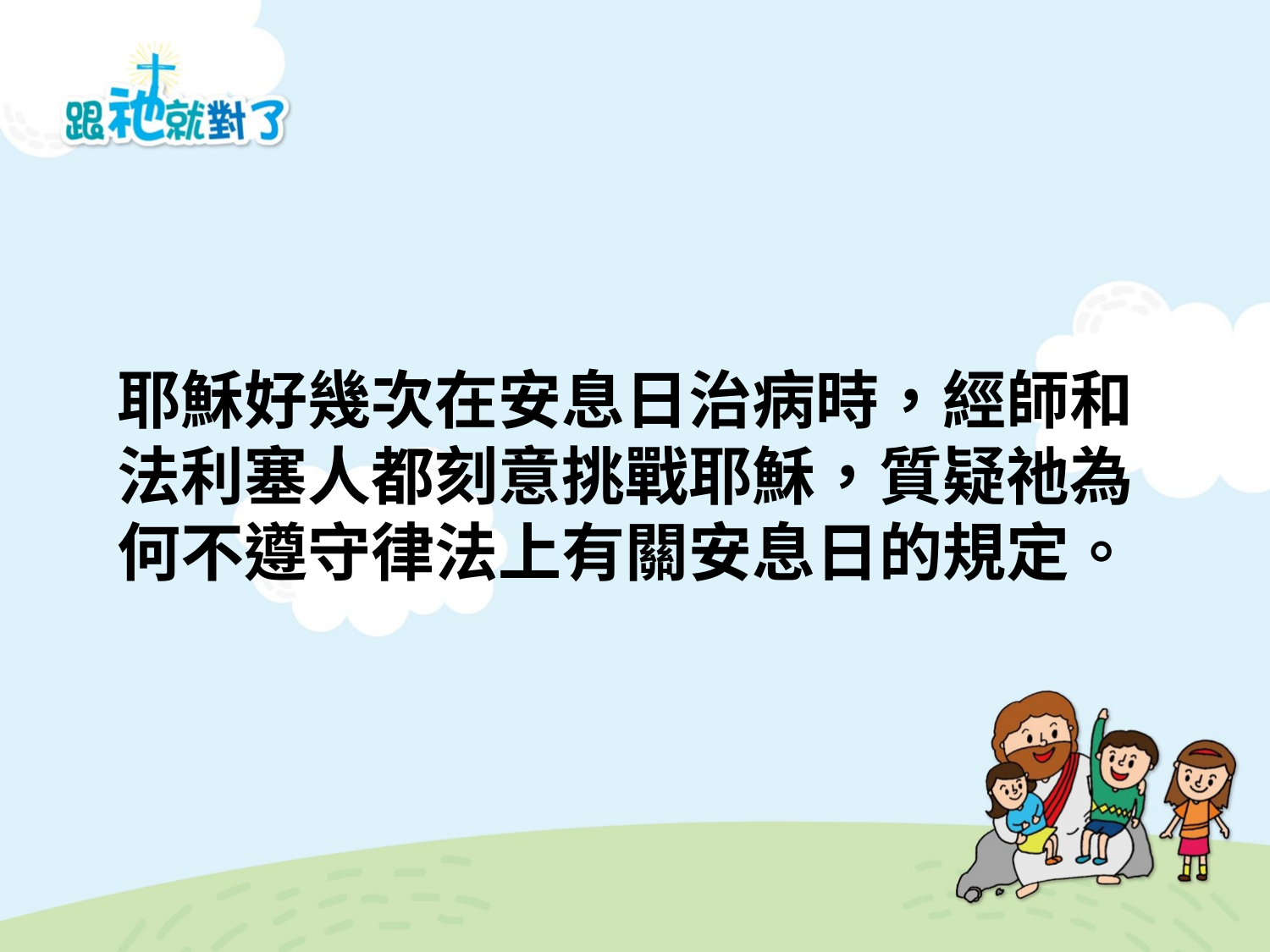

耶穌好幾次在安息日治病時，經師和法利塞人都刻意挑戰耶穌，質疑祂為何不遵守律法上有關安息日的規定。